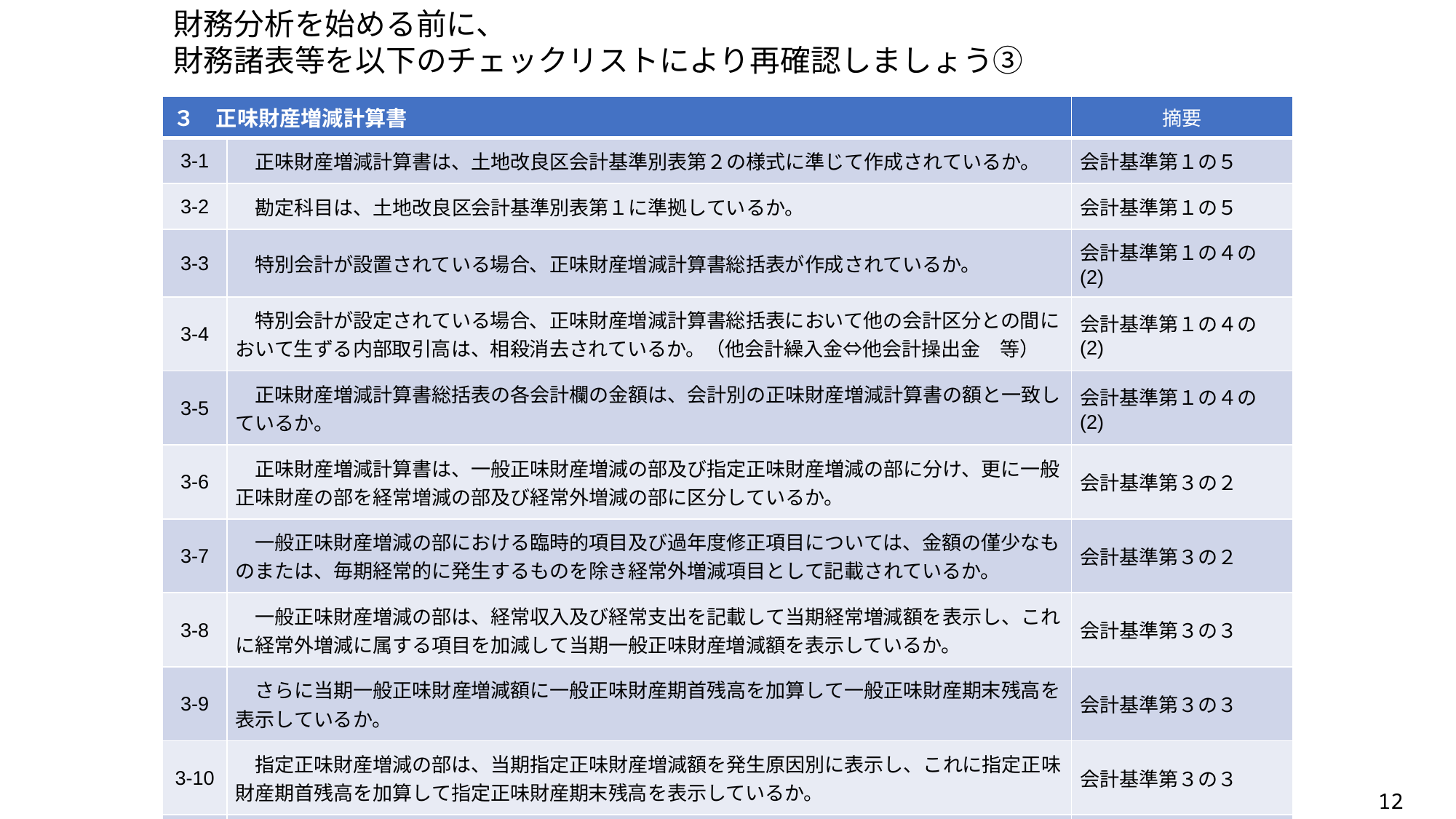

財務分析を始める前に、
財務諸表等を以下のチェックリストにより再確認しましょう③
| ３　正味財産増減計算書 | 内　　容 | 摘要 |
| --- | --- | --- |
| 3-1 | 正味財産増減計算書は、土地改良区会計基準別表第２の様式に準じて作成されているか。 | 会計基準第１の５ |
| 3-2 | 勘定科目は、土地改良区会計基準別表第１に準拠しているか。 | 会計基準第１の５ |
| 3-3 | 特別会計が設置されている場合、正味財産増減計算書総括表が作成されているか。 | 会計基準第１の４の(2) |
| 3-4 | 特別会計が設定されている場合、正味財産増減計算書総括表において他の会計区分との間において生ずる内部取引高は、相殺消去されているか。（他会計繰入金⇔他会計操出金　等） | 会計基準第１の４の(2) |
| 3-5 | 正味財産増減計算書総括表の各会計欄の金額は、会計別の正味財産増減計算書の額と一致しているか。 | 会計基準第１の４の(2) |
| 3-6 | 正味財産増減計算書は、一般正味財産増減の部及び指定正味財産増減の部に分け、更に一般正味財産の部を経常増減の部及び経常外増減の部に区分しているか。 | 会計基準第３の２ |
| 3-7 | 一般正味財産増減の部における臨時的項目及び過年度修正項目については、金額の僅少なものまたは、毎期経常的に発生するものを除き経常外増減項目として記載されているか。 | 会計基準第３の２ |
| 3-8 | 一般正味財産増減の部は、経常収入及び経常支出を記載して当期経常増減額を表示し、これに経常外増減に属する項目を加減して当期一般正味財産増減額を表示しているか。 | 会計基準第３の３ |
| 3-9 | さらに当期一般正味財産増減額に一般正味財産期首残高を加算して一般正味財産期末残高を表示しているか。 | 会計基準第３の３ |
| 3-10 | 指定正味財産増減の部は、当期指定正味財産増減額を発生原因別に表示し、これに指定正味財産期首残高を加算して指定正味財産期末残高を表示しているか。 | 会計基準第３の３ |
| 3-11 | 当期中に寄付によって受け入れた資産で、寄付者の意思により当該資産の使途について制約が課されている場合には、受け入れた資産の額は正味財産増減計算書における指定正味財産増減の部に記載されているか。 | 会計基準第３の３ |
12